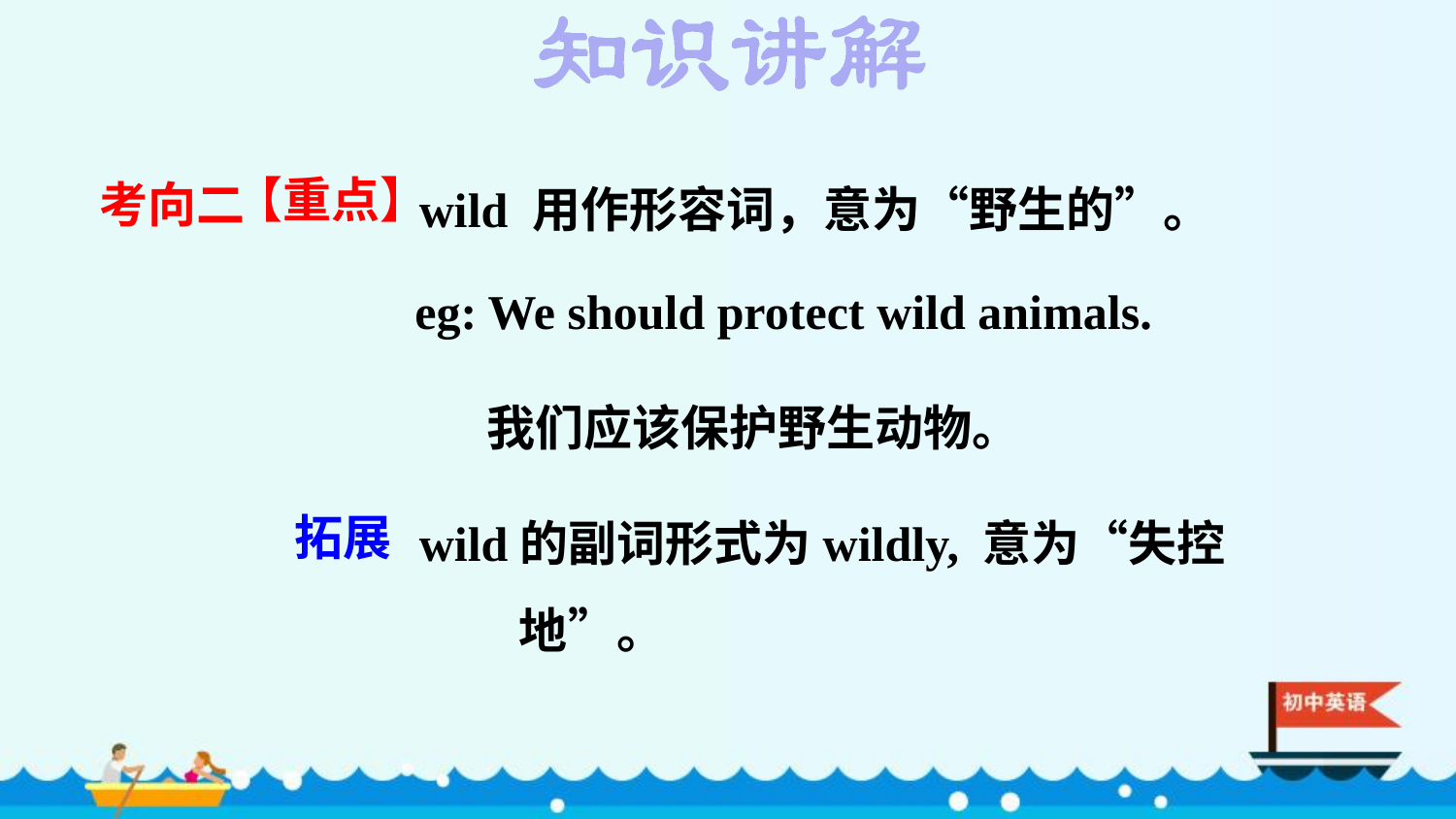

wild 用作形容词，意为“野生的”。
考向二
【重点】
eg: We should protect wild animals.
我们应该保护野生动物。
wild的副词形式为wildly, 意为“失控地”。
拓展